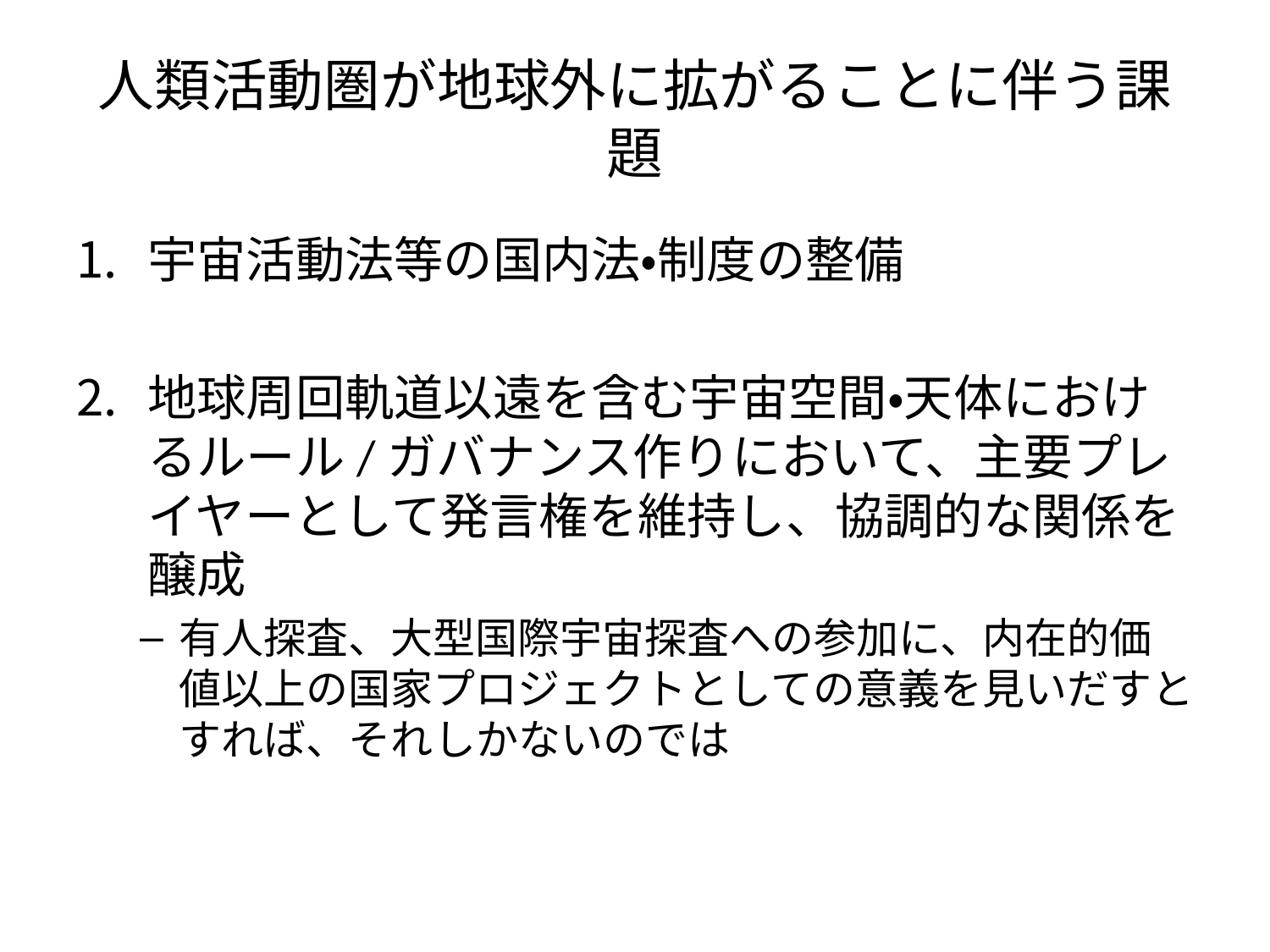

# 人類活動圏が地球外に拡がることに伴う課題
宇宙活動法等の国内法・制度の整備

地球周回軌道以遠を含む宇宙空間・天体におけるルール/ガバナンス作りにおいて、主要プレイヤーとして発言権を維持し、協調的な関係を醸成
有人探査、大型国際宇宙探査への参加に、内在的価値以上の国家プロジェクトとしての意義を見いだすとすれば、それしかないのでは